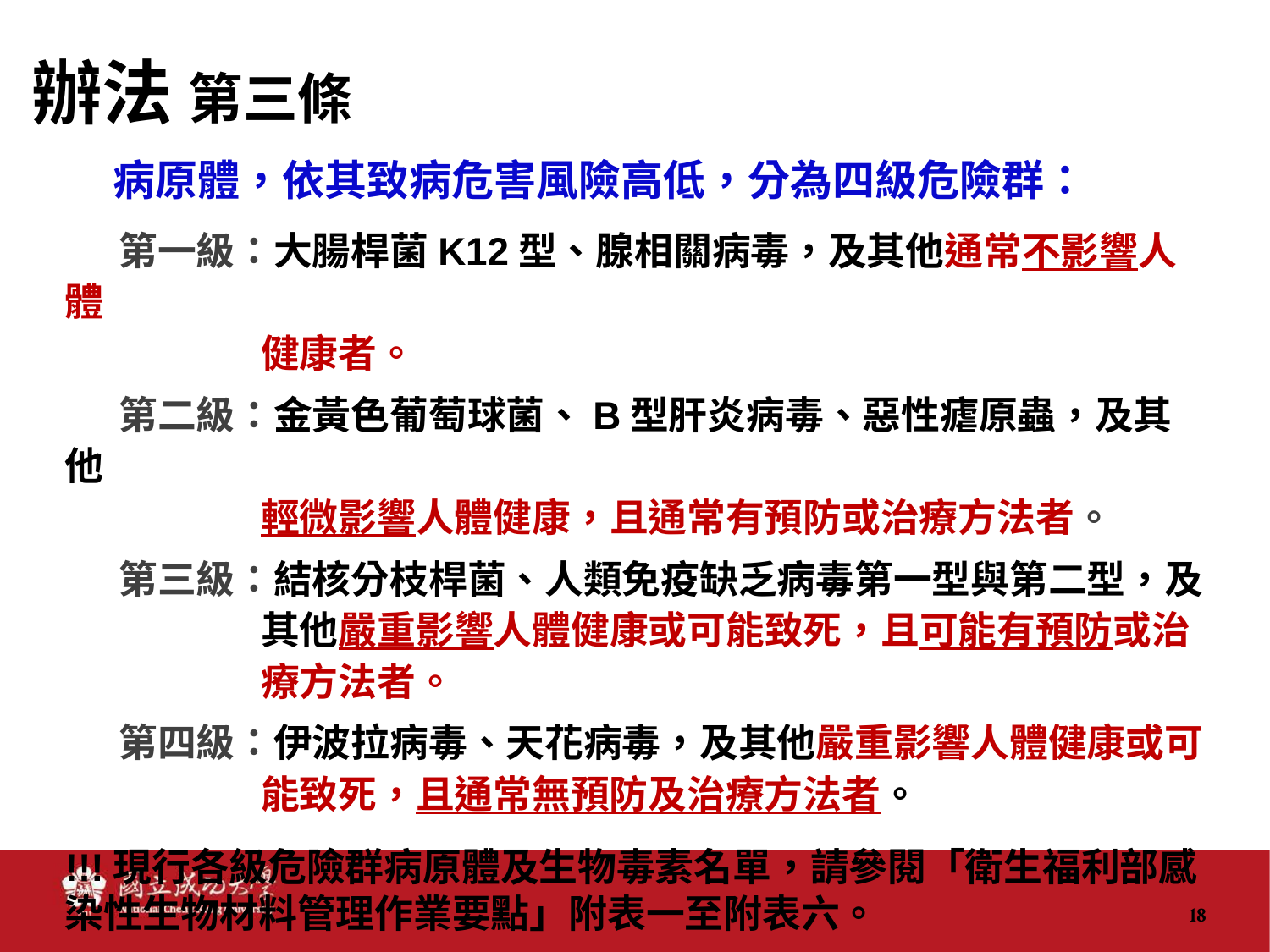

# 辦法 第三條
    病原體，依其致病危害風險高低，分為四級危險群：
     第一級：大腸桿菌K12型、腺相關病毒，及其他通常不影響人體
                     健康者。
     第二級：金黃色葡萄球菌、B型肝炎病毒、惡性瘧原蟲，及其他
                     輕微影響人體健康，且通常有預防或治療方法者。
     第三級：結核分枝桿菌、人類免疫缺乏病毒第一型與第二型，及
                     其他嚴重影響人體健康或可能致死，且可能有預防或治
                     療方法者。
     第四級：伊波拉病毒、天花病毒，及其他嚴重影響人體健康或可
                     能致死，且通常無預防及治療方法者。
!!!現行各級危險群病原體及生物毒素名單，請參閱「衛生福利部感染性生物材料管理作業要點」附表一至附表六。
18